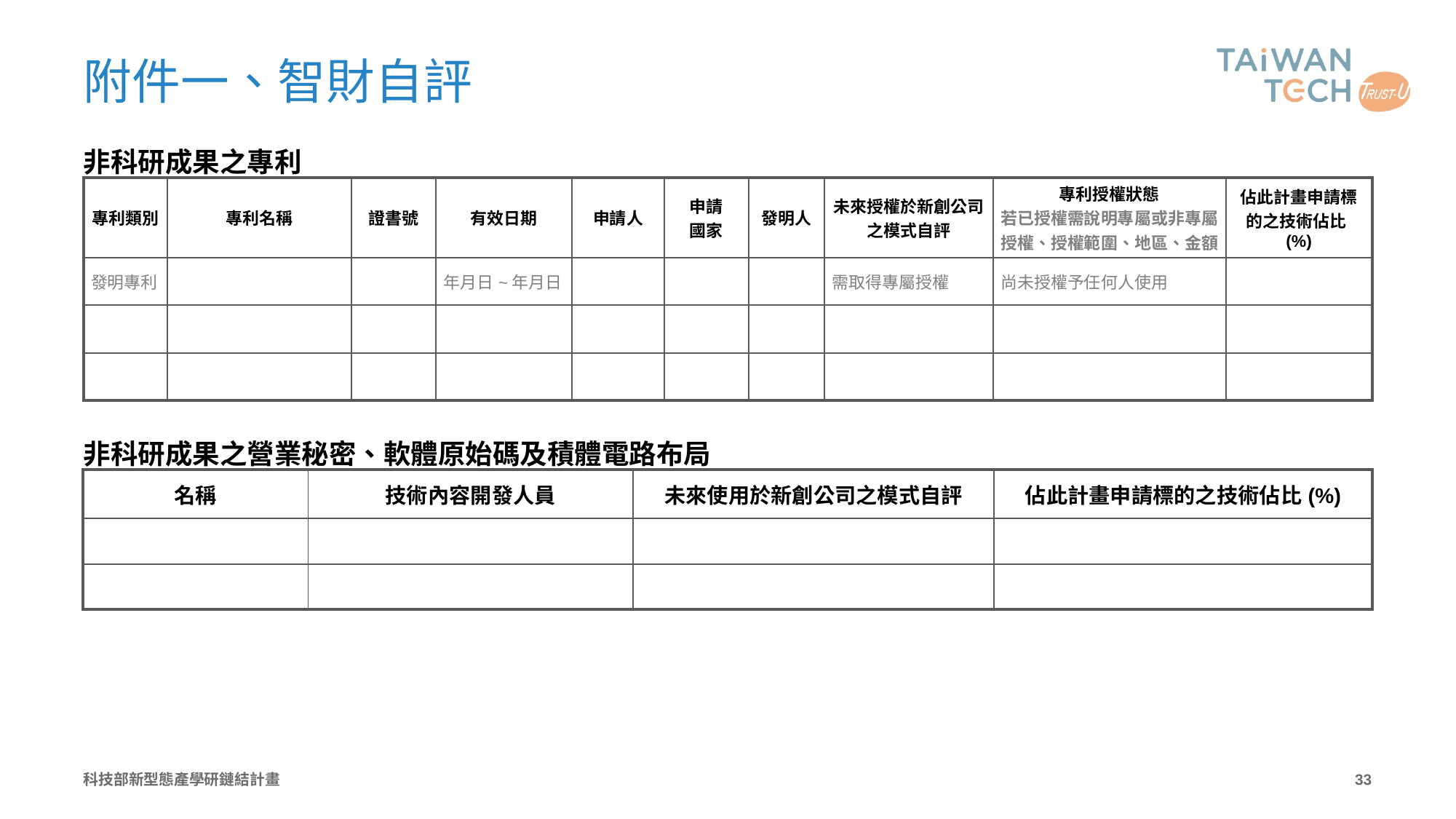

# 附件一、智財自評
非科研成果之專利
| 專利類別 | 專利名稱 | 證書號 | 有效日期 | 申請人 | 申請 國家 | 發明人 | 未來授權於新創公司之模式自評 | 專利授權狀態 若已授權需說明專屬或非專屬授權、授權範圍、地區、金額 | 佔此計畫申請標的之技術佔比(%) |
| --- | --- | --- | --- | --- | --- | --- | --- | --- | --- |
| 發明專利 |  |  | 年月日~年月日 |  |  |  | 需取得專屬授權 | 尚未授權予任何人使用 |  |
|  |  |  |  |  |  |  |  |  |  |
|  |  |  |  |  |  |  |  |  |  |
非科研成果之營業秘密、軟體原始碼及積體電路布局
| 名稱 | 技術內容開發人員 | 未來使用於新創公司之模式自評 | 佔此計畫申請標的之技術佔比(%) |
| --- | --- | --- | --- |
|  |  |  |  |
|  |  |  |  |
科技部新型態產學研鏈結計畫
33